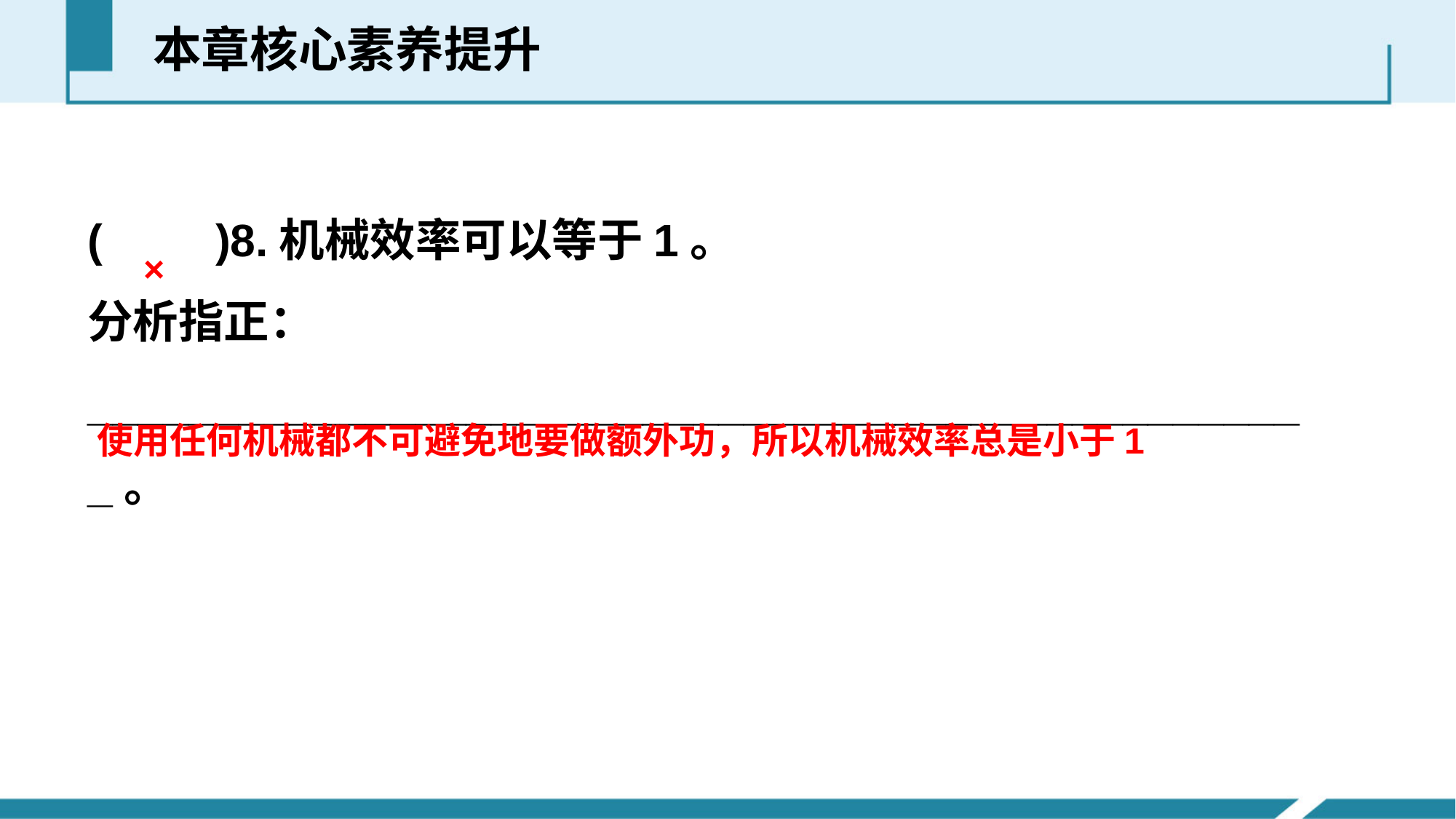

本章核心素养提升
(　　)8.机械效率可以等于1。
分析指正：_________________________________________________。
×
使用任何机械都不可避免地要做额外功，所以机械效率总是小于1